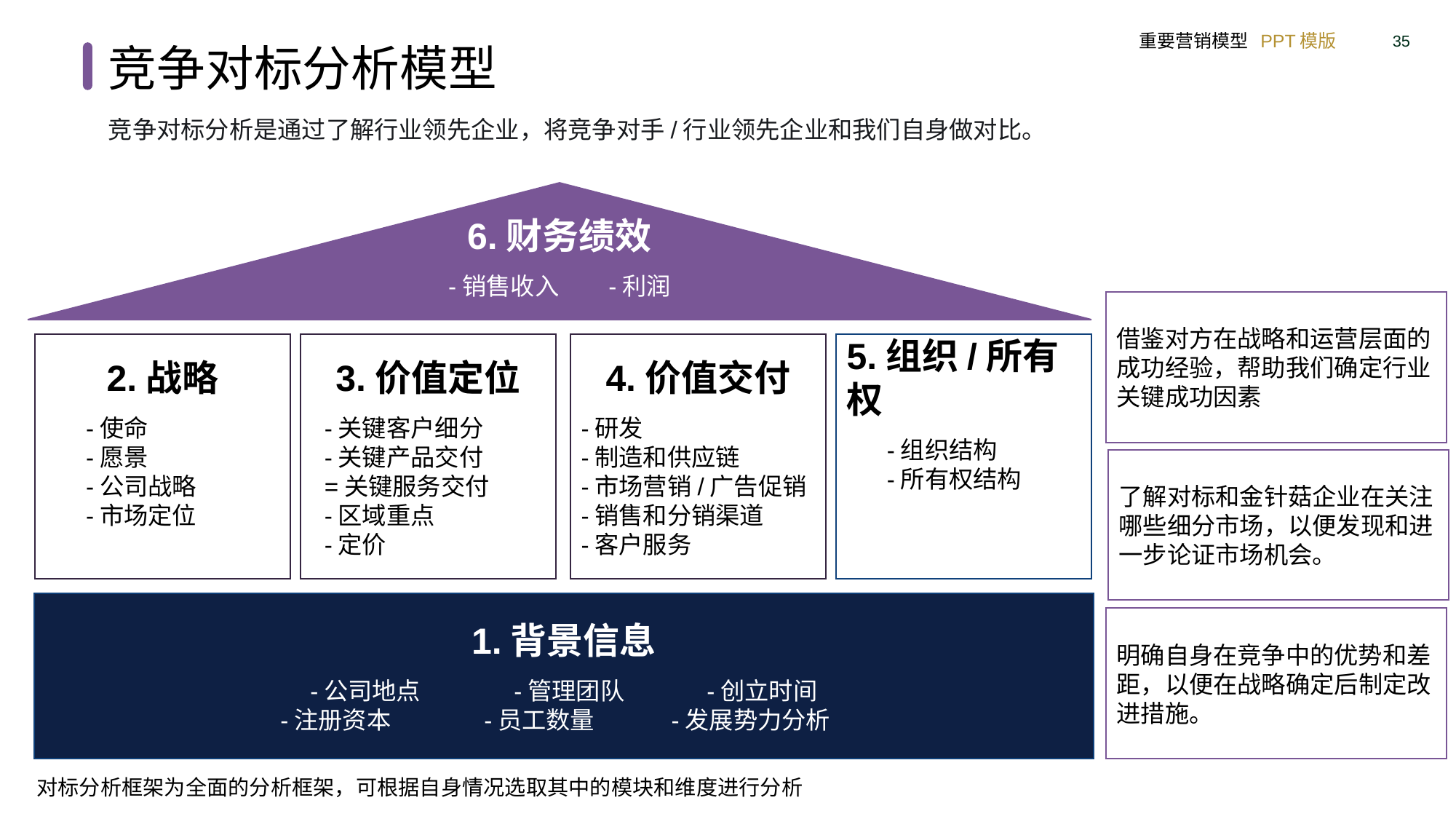

35
竞争对标分析模型
竞争对标分析是通过了解行业领先企业，将竞争对手/行业领先企业和我们自身做对比。
6.财务绩效

-销售收入        -利润

借鉴对方在战略和运营层面的成功经验，帮助我们确定行业关键成功因素
5.组织/所有权

      -组织结构
      -所有权结构

3.价值定位

  -关键客户细分
  -关键产品交付
  =关键服务交付
  -区域重点
  -定价
4.价值交付

-研发
-制造和供应链
-市场营销/广告促销
-销售和分销渠道
-客户服务
2.战略

      -使命
      -愿景
      -公司战略
      -市场定位

了解对标和金针菇企业在关注哪些细分市场，以便发现和进一步论证市场机会。
1.背景信息

-公司地点                -管理团队              -创立时间
                                   -注册资本                -员工数量             -发展势力分析
明确自身在竞争中的优势和差距，以便在战略确定后制定改进措施。
对标分析框架为全面的分析框架，可根据自身情况选取其中的模块和维度进行分析